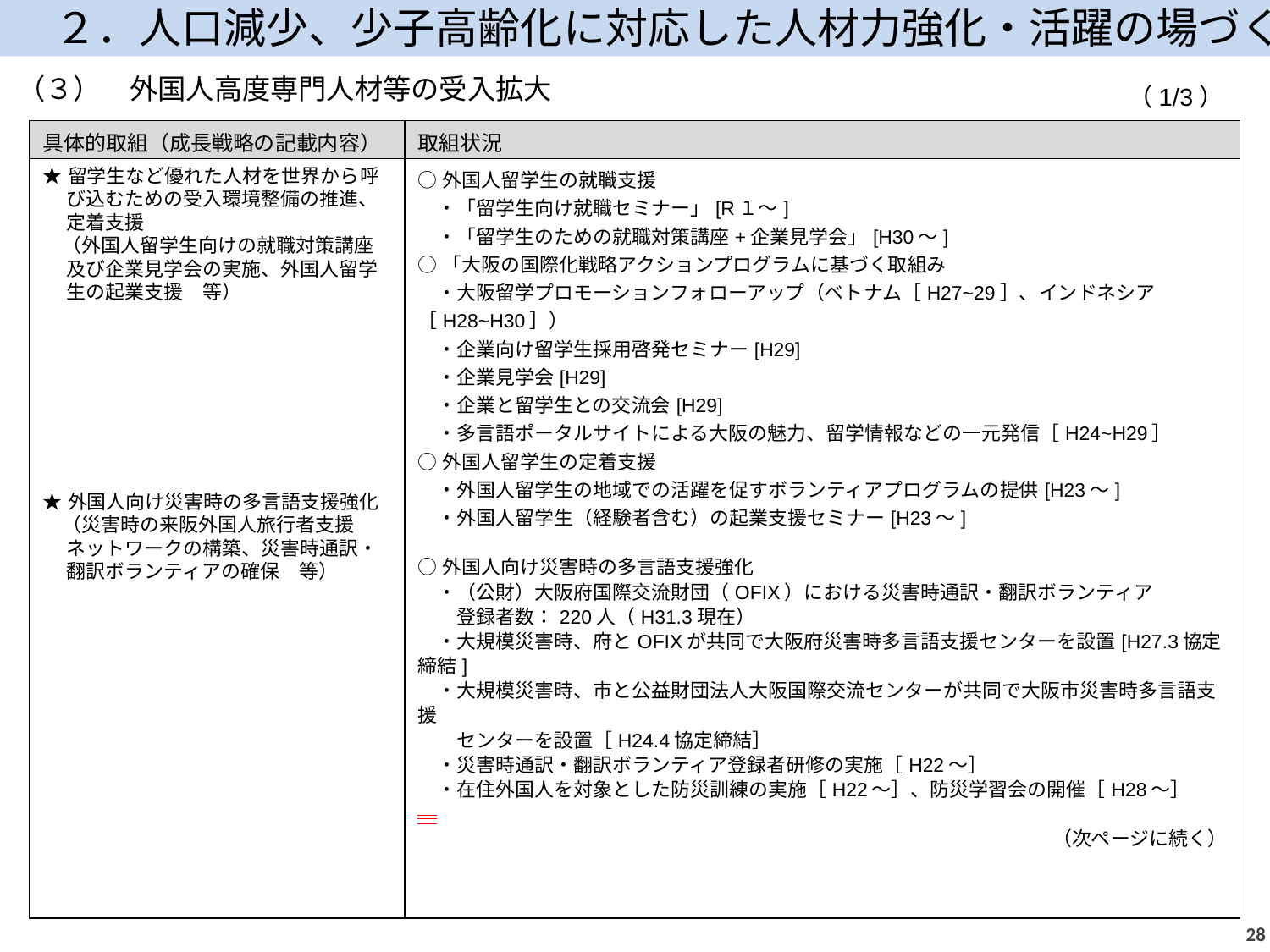

２．人口減少、少子高齢化に対応した人材力強化・活躍の場づくり
（３）　外国人高度専門人材等の受入拡大
（1/3）
| 具体的取組（成長戦略の記載内容） | 取組状況 |
| --- | --- |
| ★留学生など優れた人材を世界から呼び込むための受入環境整備の推進、定着支援 　（外国人留学生向けの就職対策講座及び企業見学会の実施、外国人留学生の起業支援　等） ★外国人向け災害時の多言語支援強化 　（災害時の来阪外国人旅行者支援ネットワークの構築、災害時通訳・翻訳ボランティアの確保　等） | ○外国人留学生の就職支援 　・「留学生向け就職セミナー」[R１～] 　・「留学生のための就職対策講座+企業見学会」[H30～] ○「大阪の国際化戦略アクションプログラムに基づく取組み 　・大阪留学プロモーションフォローアップ（ベトナム［H27~29］、インドネシア［H28~H30］） 　・企業向け留学生採用啓発セミナー[H29] 　・企業見学会[H29] 　・企業と留学生との交流会[H29] 　・多言語ポータルサイトによる大阪の魅力、留学情報などの一元発信［H24~H29］ ○外国人留学生の定着支援 　・外国人留学生の地域での活躍を促すボランティアプログラムの提供[H23～] 　・外国人留学生（経験者含む）の起業支援セミナー[H23～] ○外国人向け災害時の多言語支援強化 　・（公財）大阪府国際交流財団（OFIX）における災害時通訳・翻訳ボランティア 　　登録者数：220人（H31.3現在） 　・大規模災害時、府とOFIXが共同で大阪府災害時多言語支援センターを設置[H27.3協定締結] 　・大規模災害時、市と公益財団法人大阪国際交流センターが共同で大阪市災害時多言語支援 　　センターを設置［H24.4協定締結］ 　・災害時通訳・翻訳ボランティア登録者研修の実施［H22～］ 　・在住外国人を対象とした防災訓練の実施［H22～］、防災学習会の開催［H28～］ 　 （次ページに続く） |
28